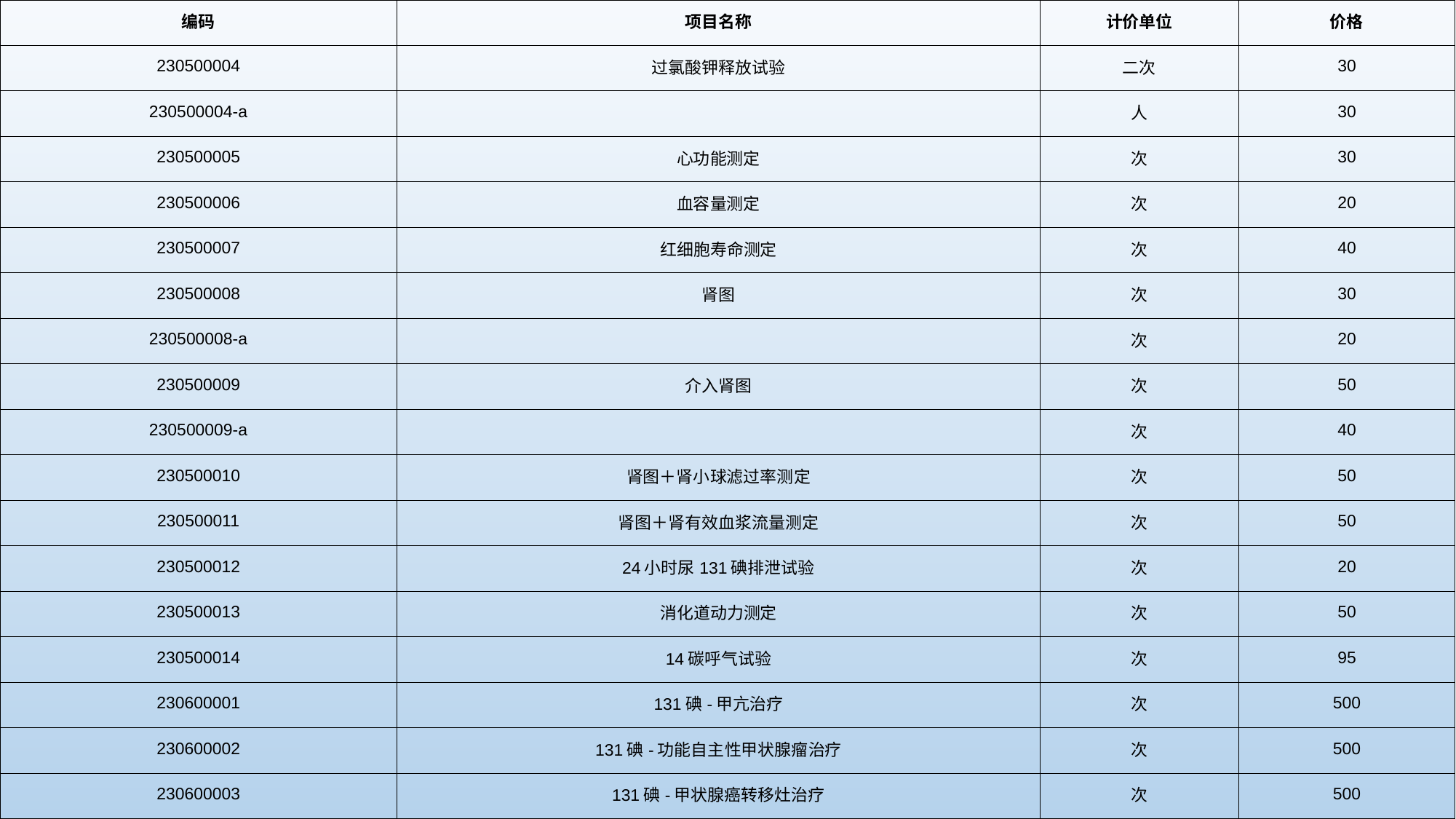

| 编码 | 项目名称 | 计价单位 | 价格 |
| --- | --- | --- | --- |
| 230500004 | 过氯酸钾释放试验 | 二次 | 30 |
| 230500004-a |  | 人 | 30 |
| 230500005 | 心功能测定 | 次 | 30 |
| 230500006 | 血容量测定 | 次 | 20 |
| 230500007 | 红细胞寿命测定 | 次 | 40 |
| 230500008 | 肾图 | 次 | 30 |
| 230500008-a |  | 次 | 20 |
| 230500009 | 介入肾图 | 次 | 50 |
| 230500009-a |  | 次 | 40 |
| 230500010 | 肾图＋肾小球滤过率测定 | 次 | 50 |
| 230500011 | 肾图＋肾有效血浆流量测定 | 次 | 50 |
| 230500012 | 24小时尿131碘排泄试验 | 次 | 20 |
| 230500013 | 消化道动力测定 | 次 | 50 |
| 230500014 | 14碳呼气试验 | 次 | 95 |
| 230600001 | 131碘-甲亢治疗 | 次 | 500 |
| 230600002 | 131碘-功能自主性甲状腺瘤治疗 | 次 | 500 |
| 230600003 | 131碘-甲状腺癌转移灶治疗 | 次 | 500 |